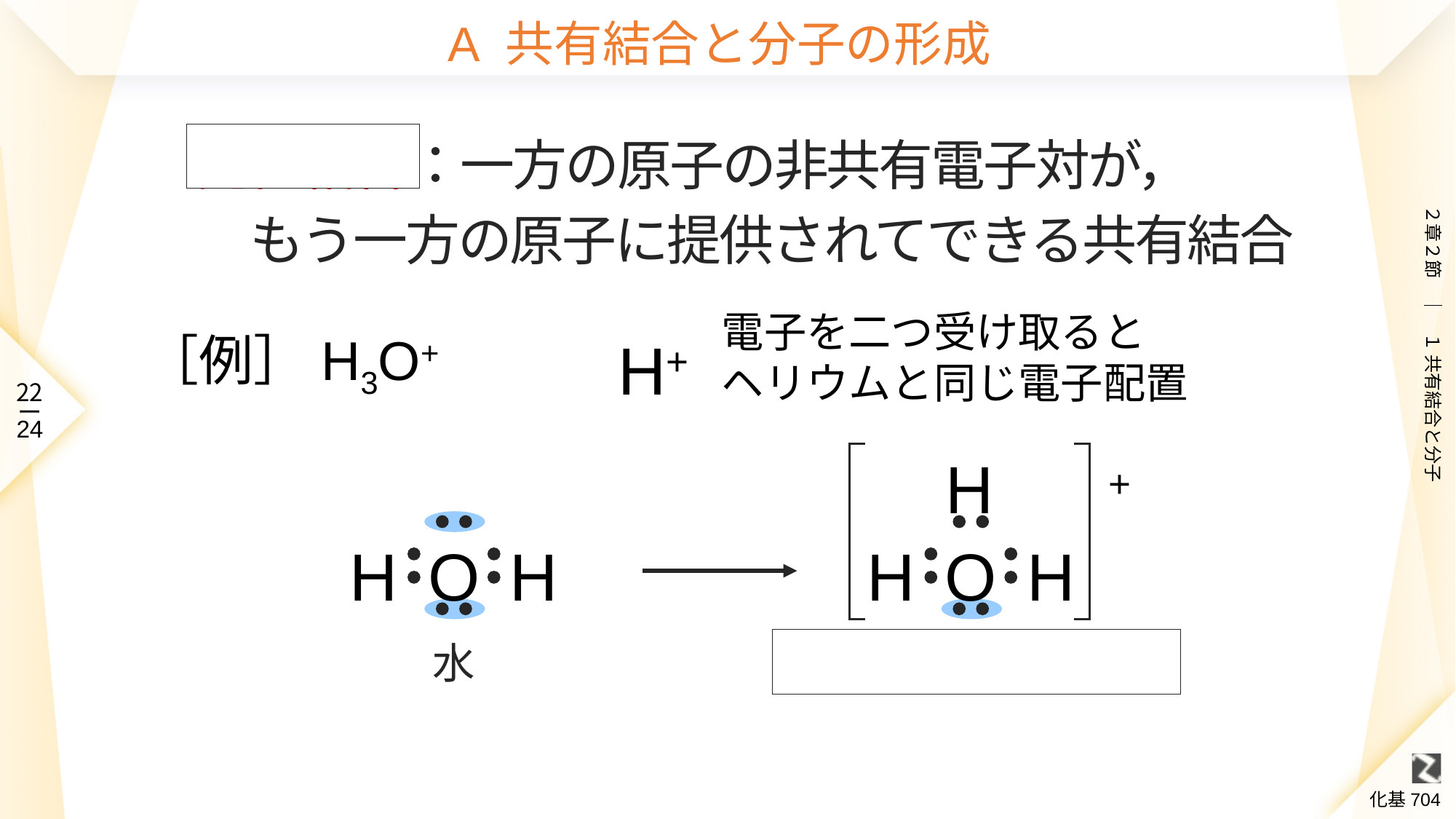

# A 共有結合と分子の形成

配位結合：一方の原子の非共有電子対が，
もう一方の原子に提供されてできる共有結合
電子を二つ受け取ると
ヘリウムと同じ電子配置
［例］H3O+
H+

H
+

H
O
H

オキソニウムイオン

H
O
H

水